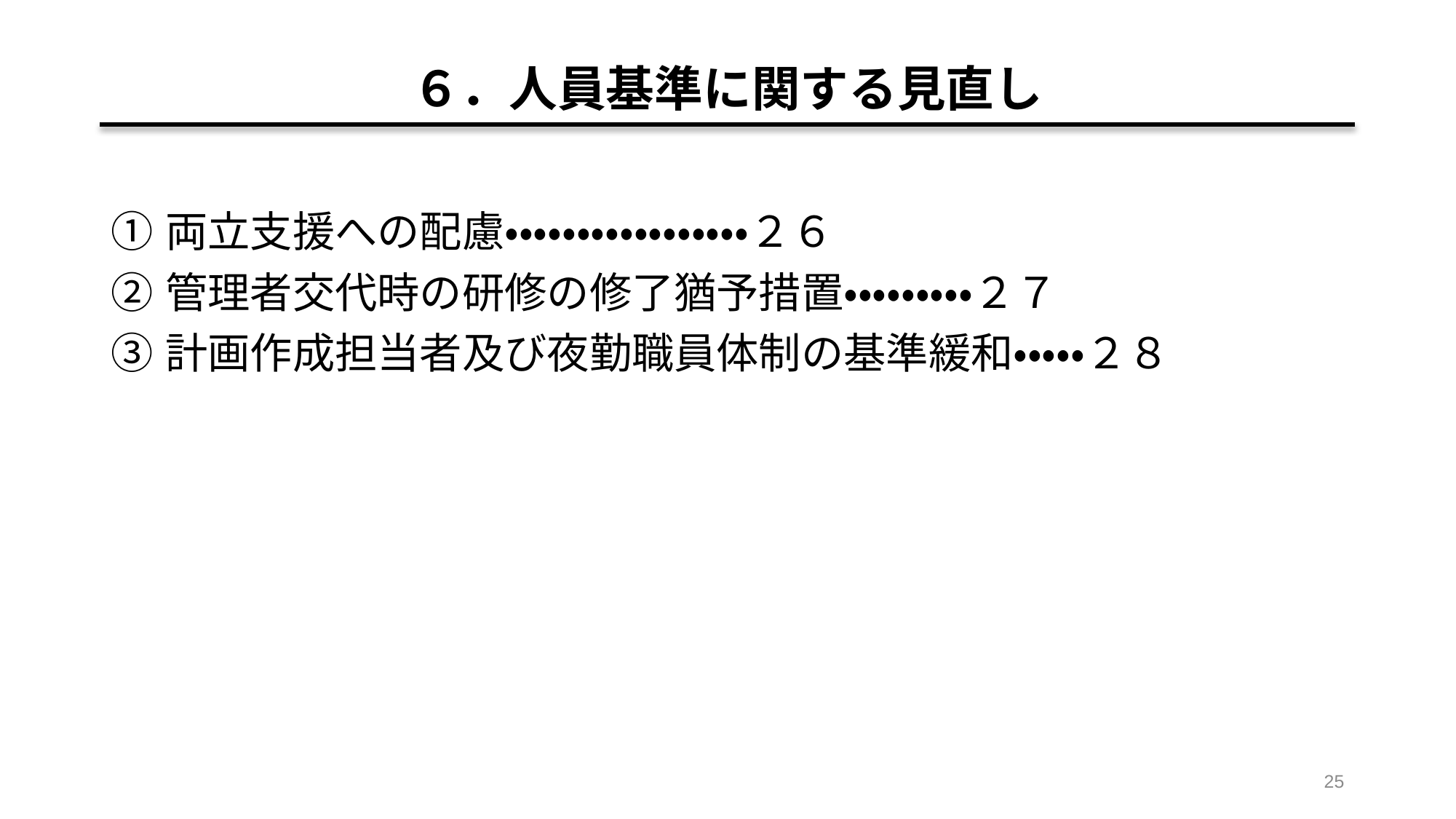

# ６．人員基準に関する見直し
両立支援への配慮・・・・・・・・・・・・・・・・・２６
管理者交代時の研修の修了猶予措置・・・・・・・・・２７
計画作成担当者及び夜勤職員体制の基準緩和・・・・・２８
25